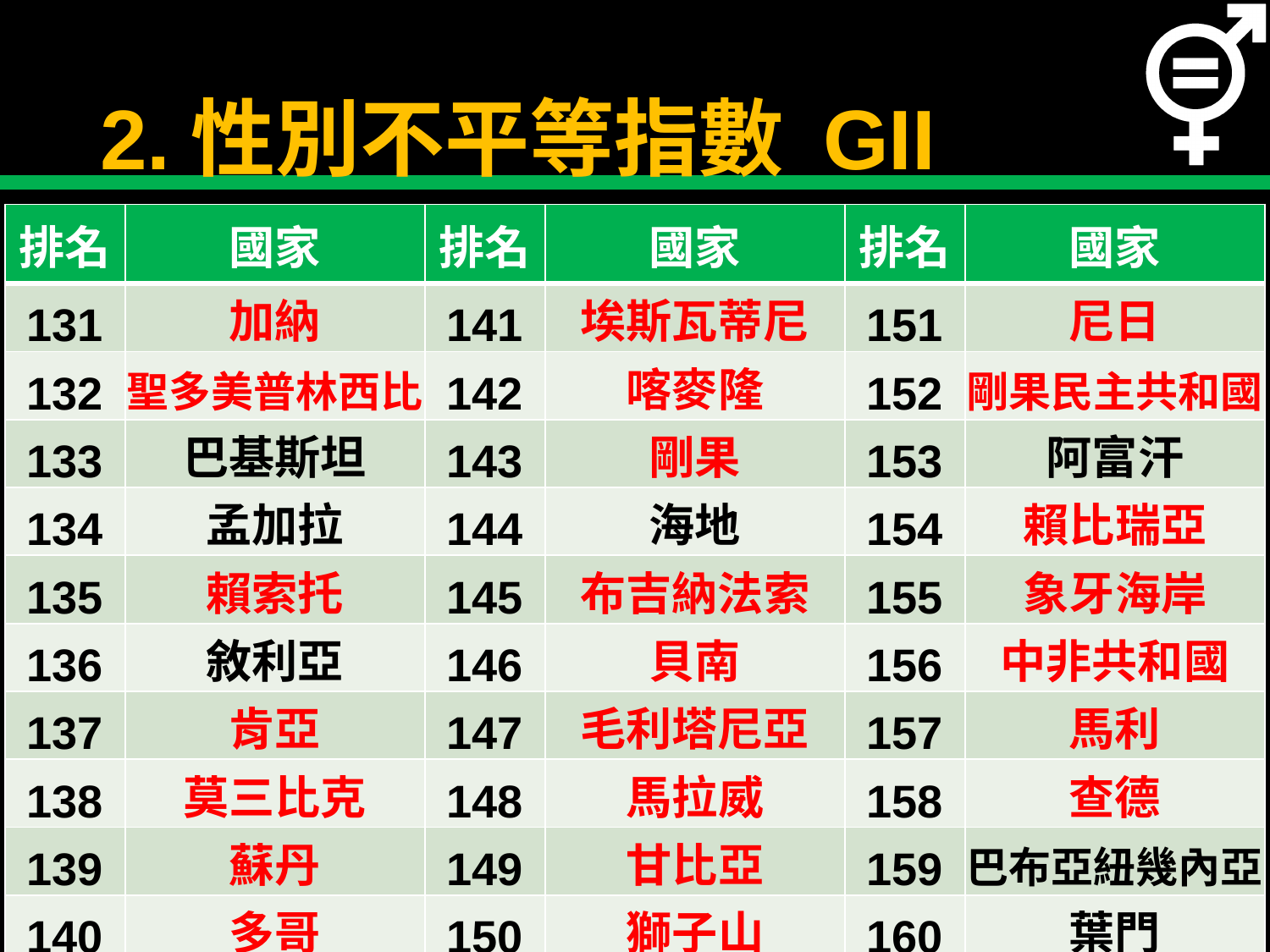

# 2.性別不平等指數 GII
| 排名 | 國家 | 排名 | 國家 | 排名 | 國家 |
| --- | --- | --- | --- | --- | --- |
| 131 | 加納 | 141 | 埃斯瓦蒂尼 | 151 | 尼日 |
| 132 | 聖多美普林西比 | 142 | 喀麥隆 | 152 | 剛果民主共和國 |
| 133 | 巴基斯坦 | 143 | 剛果 | 153 | 阿富汗 |
| 134 | 孟加拉 | 144 | 海地 | 154 | 賴比瑞亞 |
| 135 | 賴索托 | 145 | 布吉納法索 | 155 | 象牙海岸 |
| 136 | 敘利亞 | 146 | 貝南 | 156 | 中非共和國 |
| 137 | 肯亞 | 147 | 毛利塔尼亞 | 157 | 馬利 |
| 138 | 莫三比克 | 148 | 馬拉威 | 158 | 查德 |
| 139 | 蘇丹 | 149 | 甘比亞 | 159 | 巴布亞紐幾內亞 |
| 140 | 多哥 | 150 | 獅子山 | 160 | 葉門 |